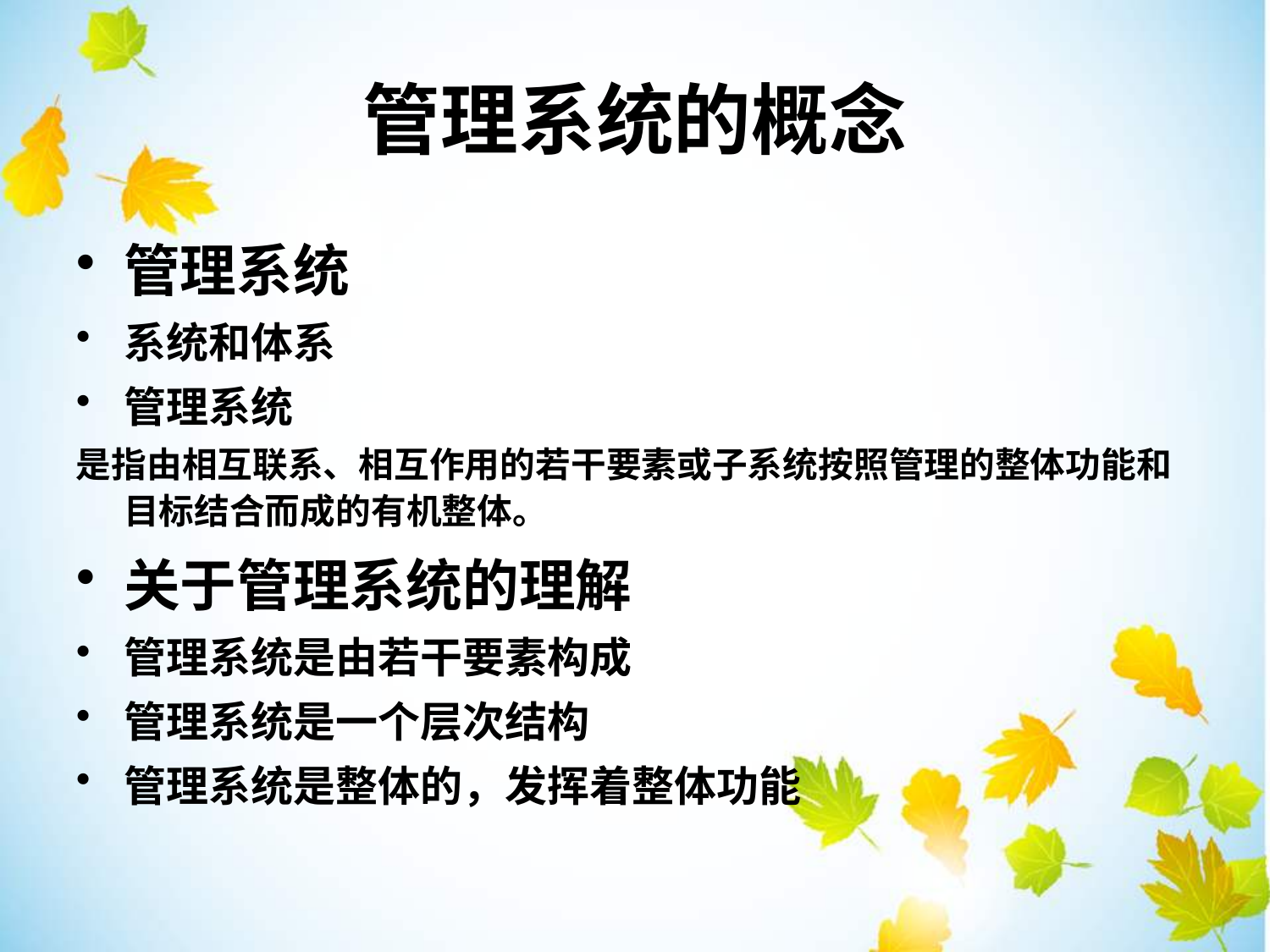

管理系统的概念
管理系统
系统和体系
管理系统
是指由相互联系、相互作用的若干要素或子系统按照管理的整体功能和目标结合而成的有机整体。
关于管理系统的理解
管理系统是由若干要素构成
管理系统是一个层次结构
管理系统是整体的，发挥着整体功能